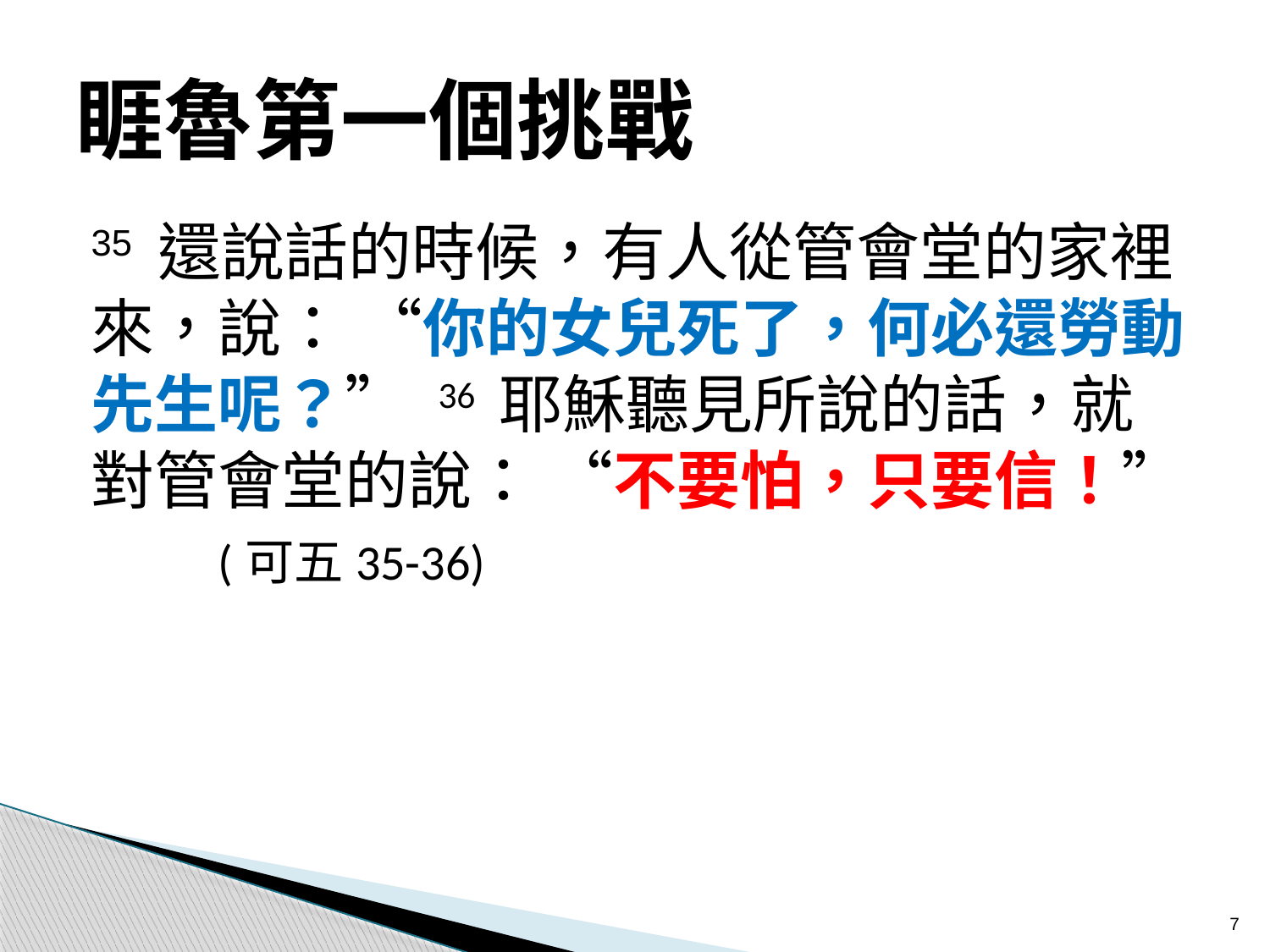

# 睚魯第一個挑戰
35 還說話的時候，有人從管會堂的家裡來，說： “你的女兒死了，何必還勞動先生呢？” 36 耶穌聽見所說的話，就對管會堂的說： “不要怕，只要信！”	(可五35-36)

7